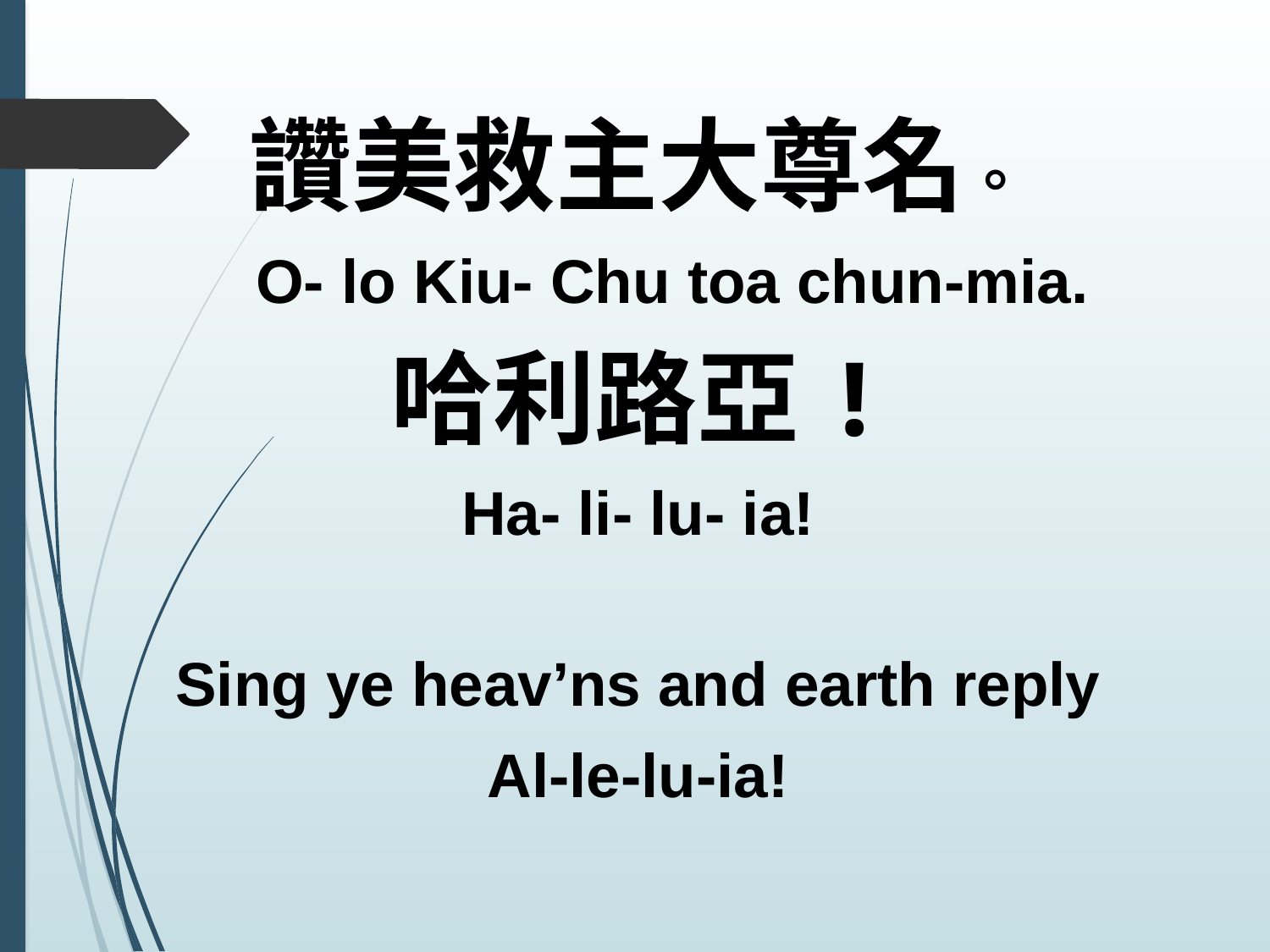

讚美救主大尊名。
    O- lo Kiu- Chu toa chun-mia.
哈利路亞!
Ha- li- lu- ia!

Sing ye heav’ns and earth reply
Al-le-lu-ia!